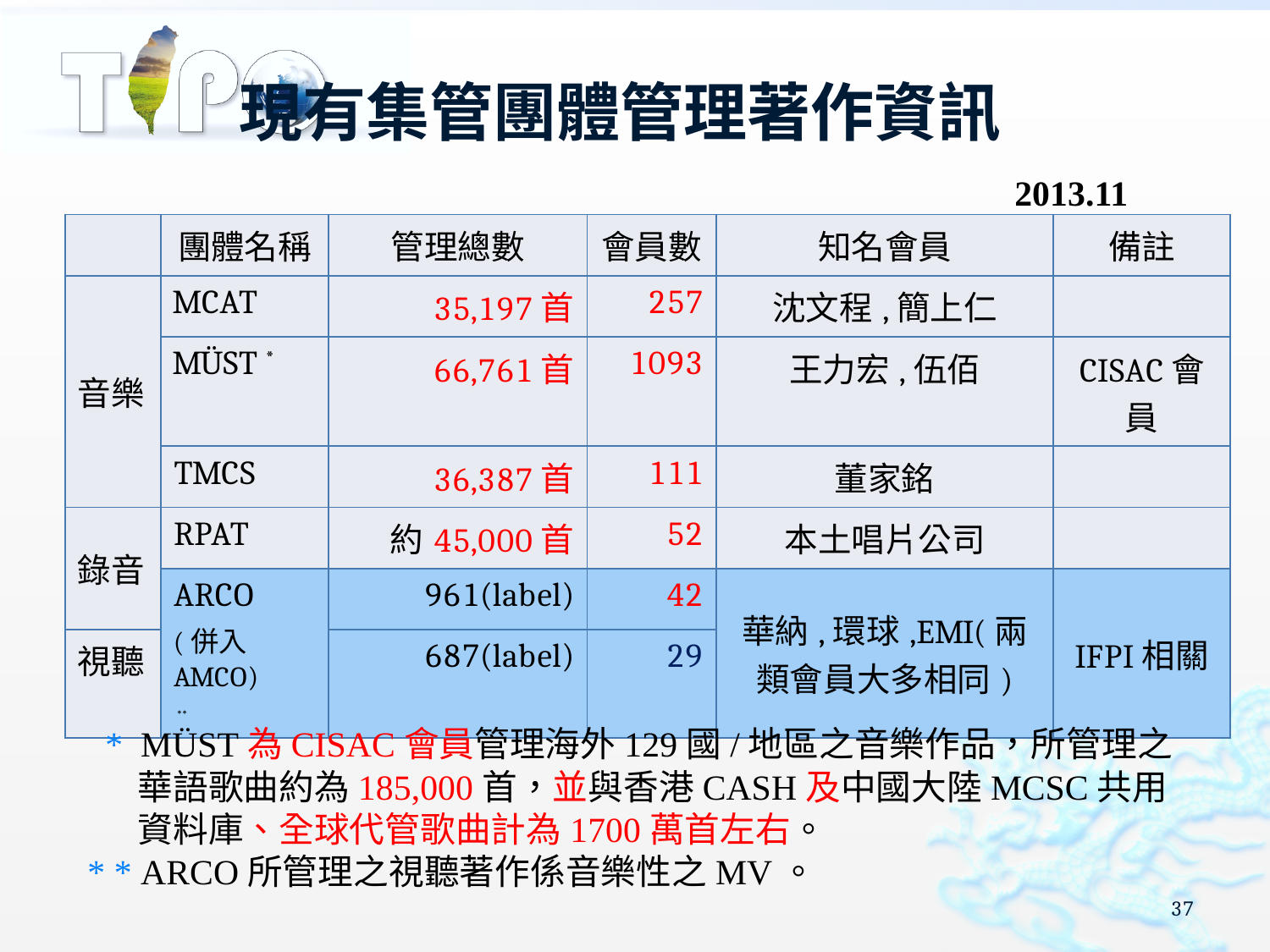

現有集管團體管理著作資訊
2013.11
|  | 團體名稱 | 管理總數 | 會員數 | 知名會員 | 備註 |
| --- | --- | --- | --- | --- | --- |
| 音樂 | MCAT | 35,197首 | 257 | 沈文程,簡上仁 |  |
|  | MÜST \* | 66,761首 | 1093 | 王力宏,伍佰 | CISAC會員 |
|  | TMCS | 36,387首 | 111 | 董家銘 |  |
| 錄音 | RPAT | 約45,000首 | 52 | 本土唱片公司 |  |
|  | ARCO (併入AMCO) \*\* | 961(label) | 42 | 華納,環球,EMI(兩類會員大多相同) | IFPI相關 |
| 視聽 |  | 687(label) | 29 |  |  |
  *  MÜST為CISAC會員管理海外129國/地區之音樂作品，所管理之華語歌曲約為185,000首，並與香港CASH及中國大陸MCSC共用資料庫、全球代管歌曲計為1700萬首左右。
* * ARCO所管理之視聽著作係音樂性之MV。
37